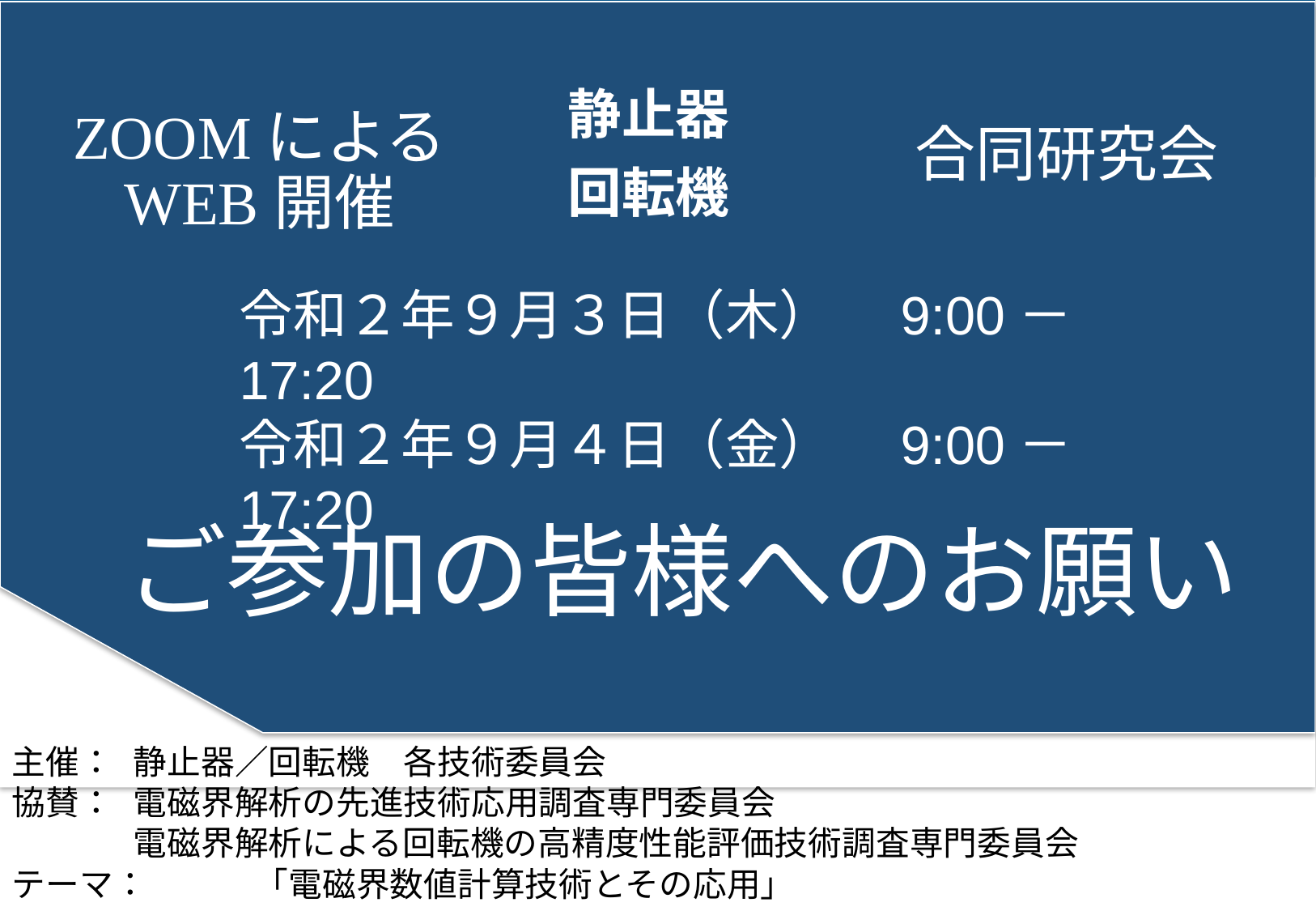

静止器
回転機
ZOOMによる
WEB開催
合同研究会
令和２年９月３日（木）　9:00－17:20
令和２年９月４日（金）　9:00－17:20
ご参加の皆様へのお願い
主催：	静止器／回転機　各技術委員会
協賛：	電磁界解析の先進技術応用調査専門委員会
	電磁界解析による回転機の高精度性能評価技術調査専門委員会
テーマ：	「電磁界数値計算技術とその応用」